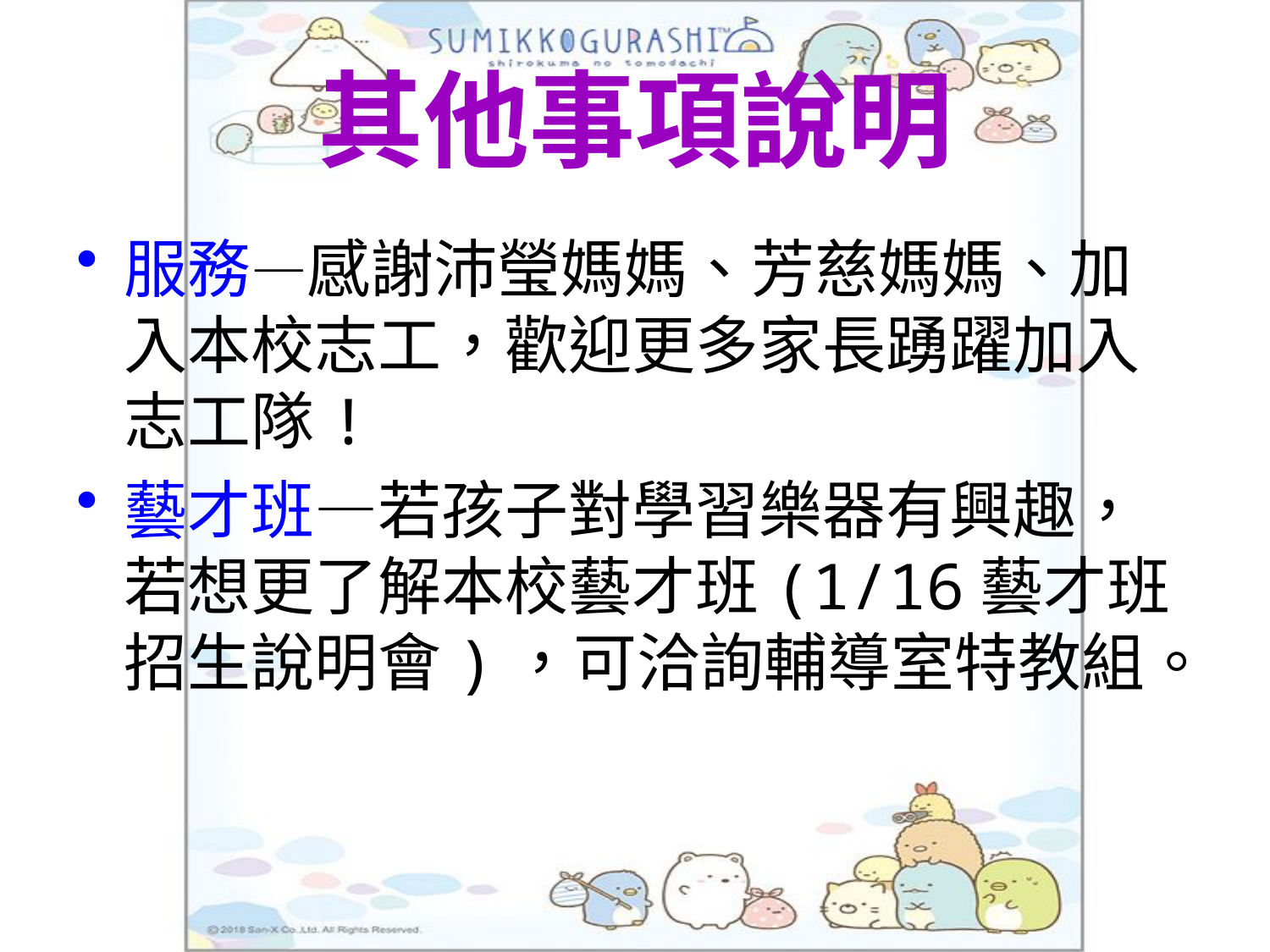

# 其他事項說明
服務—感謝沛瑩媽媽、芳慈媽媽、加入本校志工，歡迎更多家長踴躍加入志工隊!
藝才班—若孩子對學習樂器有興趣，若想更了解本校藝才班(1/16藝才班招生說明會)，可洽詢輔導室特教組。